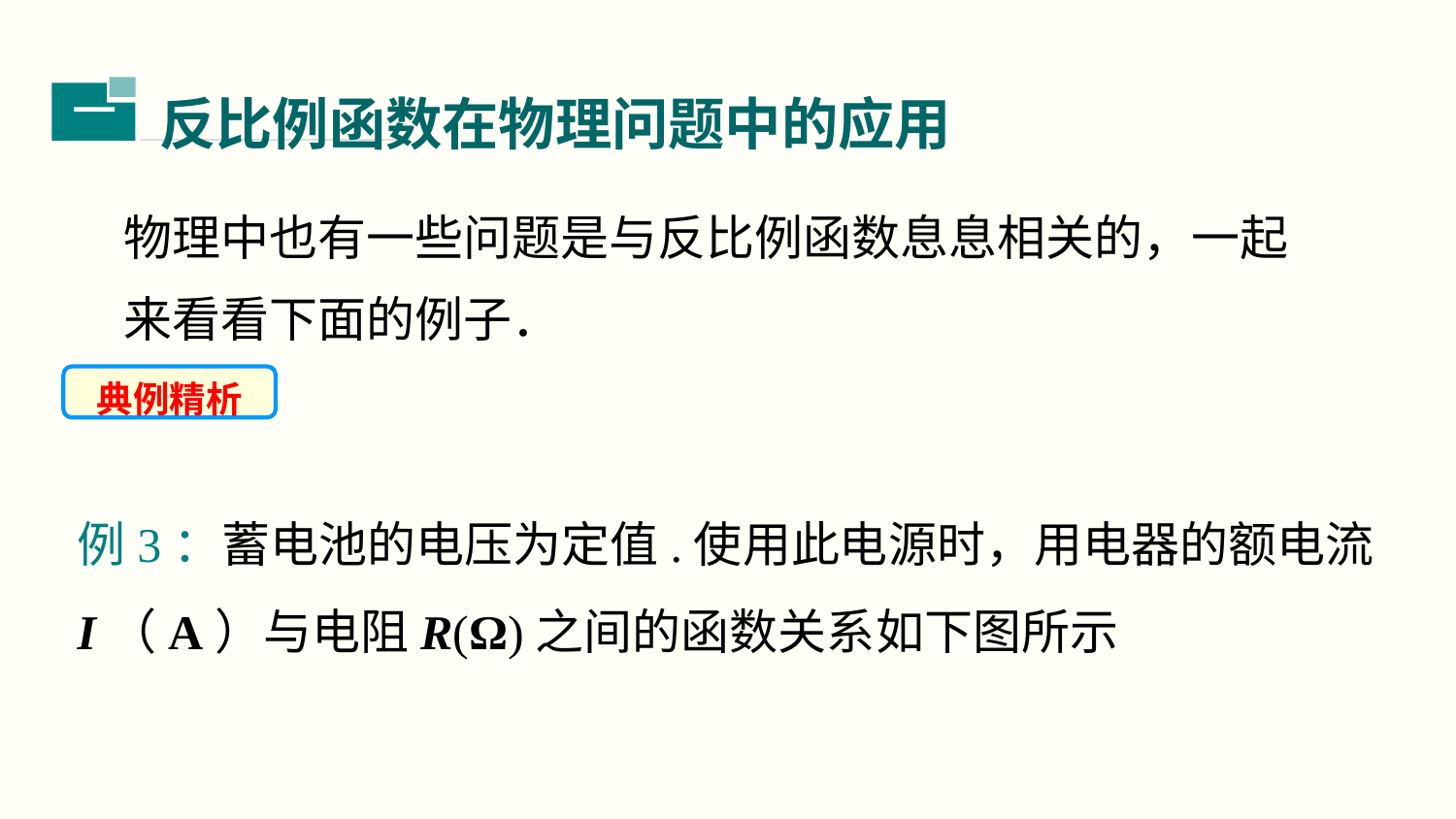

反比例函数在物理问题中的应用
二

物理中也有一些问题是与反比例函数息息相关的，一起来看看下面的例子．
典例精析
例3：蓄电池的电压为定值.使用此电源时，用电器的额电流I（A）与电阻R(Ω)之间的函数关系如下图所示